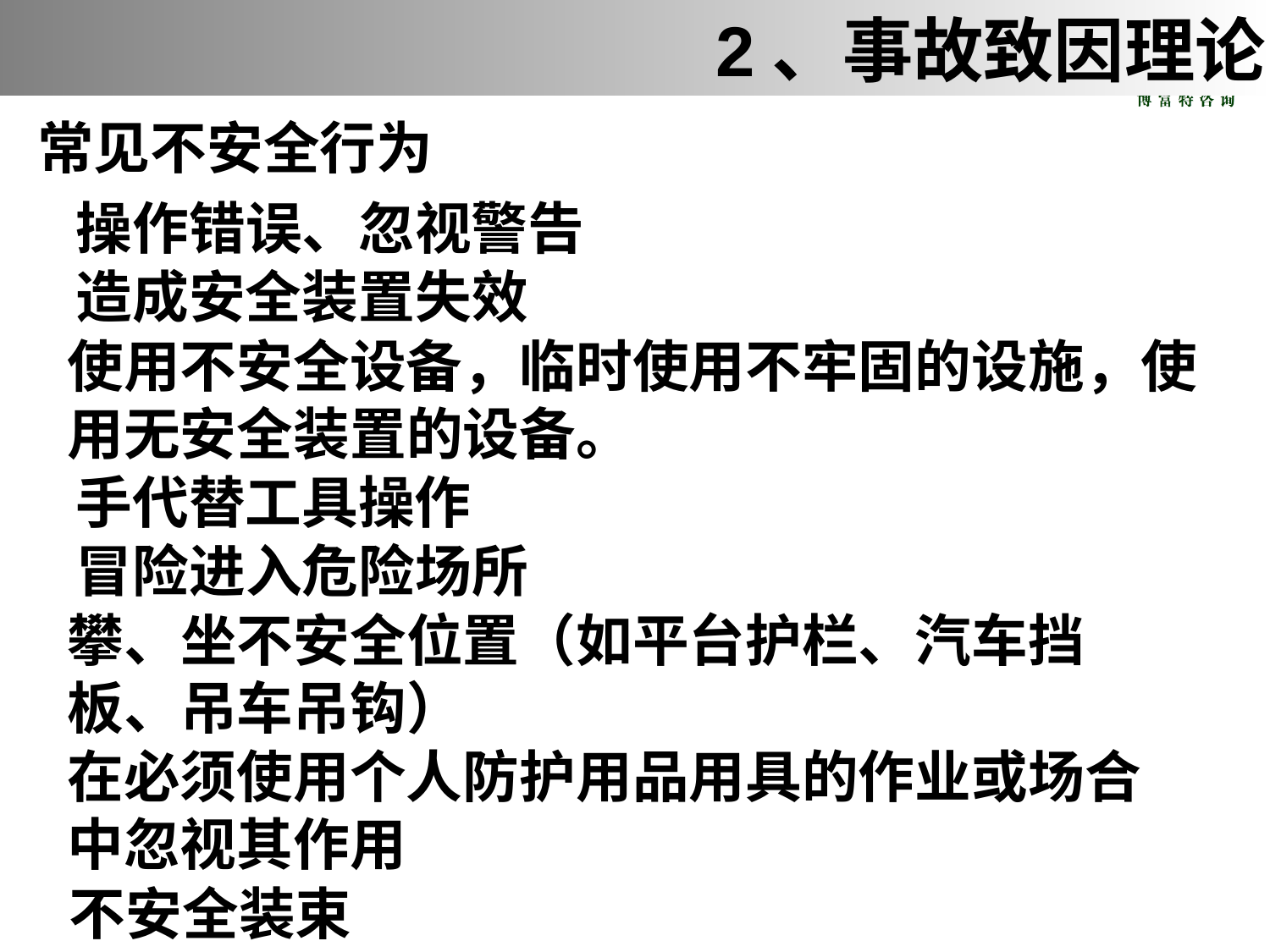

2、事故致因理论
常见不安全行为
操作错误、忽视警告
造成安全装置失效
使用不安全设备，临时使用不牢固的设施，使用无安全装置的设备。
手代替工具操作
冒险进入危险场所
攀、坐不安全位置（如平台护栏、汽车挡板、吊车吊钩）
在必须使用个人防护用品用具的作业或场合中忽视其作用
不安全装束